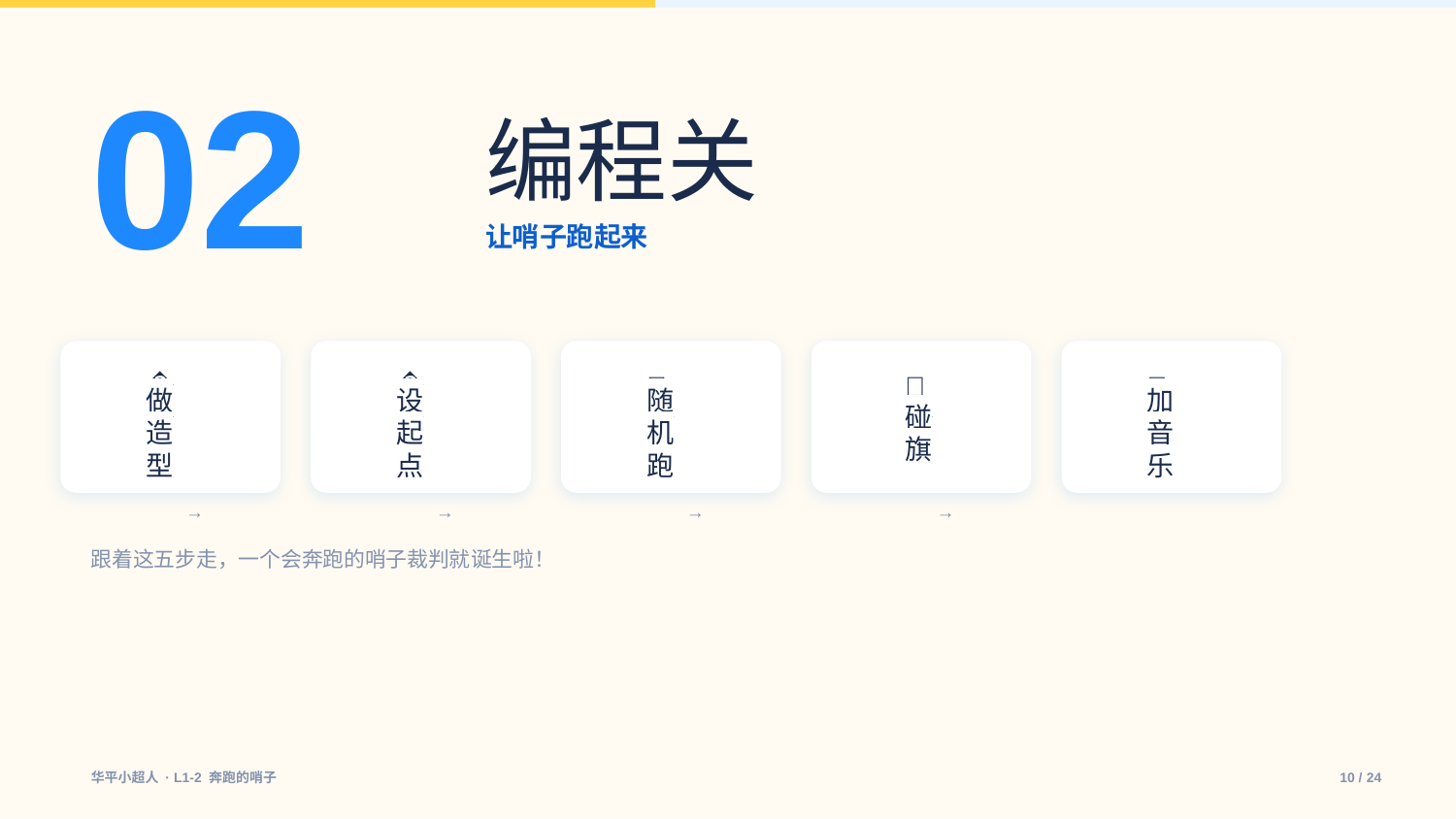

02
编程关
让哨子跑起来

🎩
📍
🎲
🚩
🎵
做造型
设起点
随机跑
碰旗
加音乐
→
→
→
→
跟着这五步走，一个会奔跑的哨子裁判就诞生啦！
华平小超人 · L1-2 奔跑的哨子
10 / 24